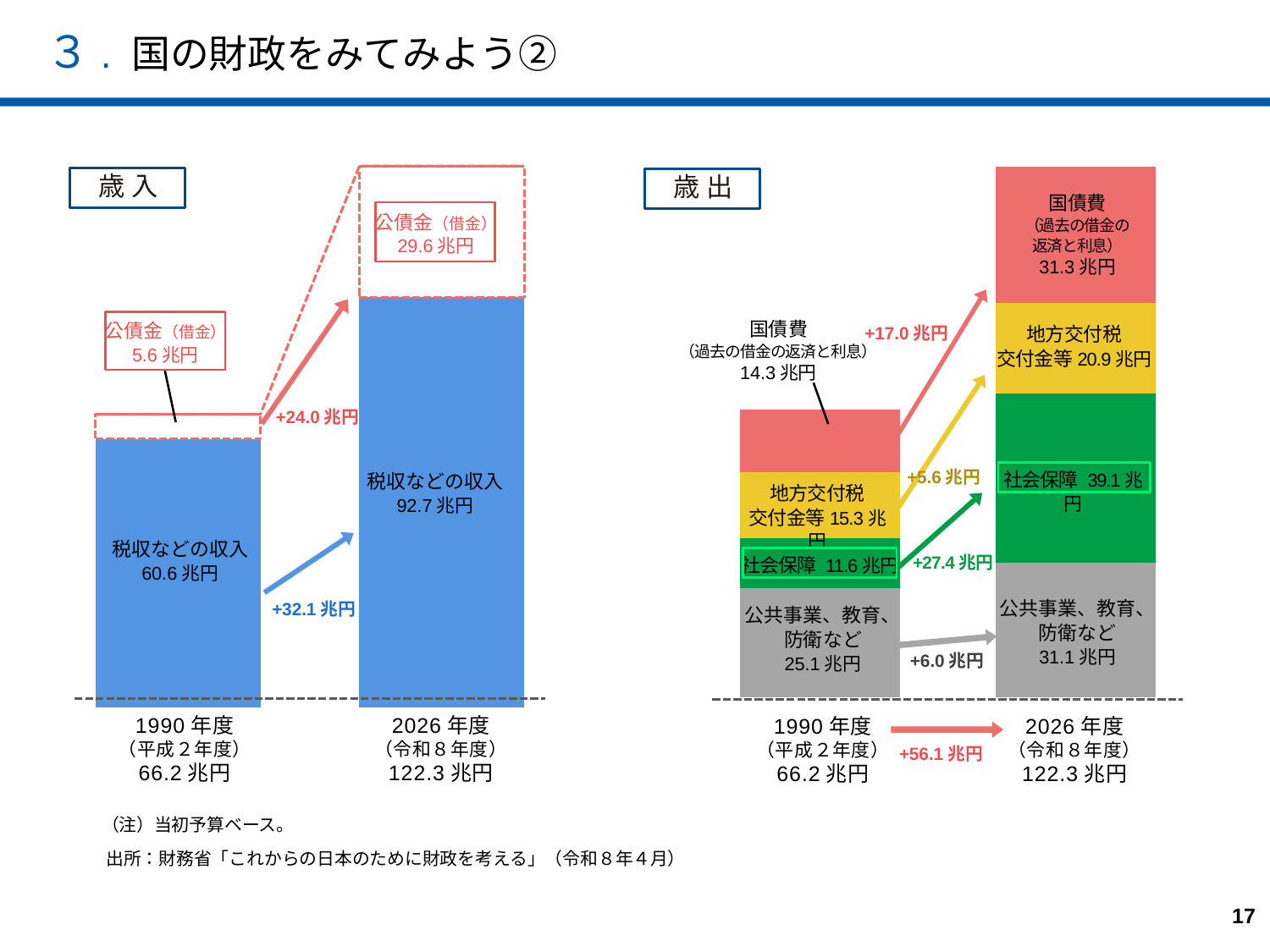

３. 国の財政をみてみよう②

### Chart

| Category |  |  |
|---|---|---|
歳 入

公債金（借金）
29.6兆円
公債金（借金）
5.6兆円

+24.0兆円
税収などの収入
92.7兆円
税収などの収入
60.6兆円

+32.1兆円
1990年度
（平成２年度）
66.2兆円
2026年度
（令和８年度）
122.3兆円

### Chart

| Category |  |  |  |  |  |
|---|---|---|---|---|---|
歳 出
国債費
（過去の借金の
返済と利息）
31.3兆円
国債費
（過去の借金の返済と利息）
14.3兆円
地方交付税
交付金等20.9兆円
+17.0兆円

+5.6兆円
社会保障 39.1兆円

地方交付税
交付金等15.3兆円

+27.4兆円
社会保障 11.6兆円

公共事業、教育、
防衛など
31.1兆円
公共事業、教育、
防衛など
25.1兆円

+6.0兆円
1990年度
（平成２年度）
66.2兆円
2026年度
（令和８年度）
122.3兆円

+56.1兆円
（注）当初予算ベース。
出所：財務省「これからの日本のために財政を考える」（令和８年４月）
17